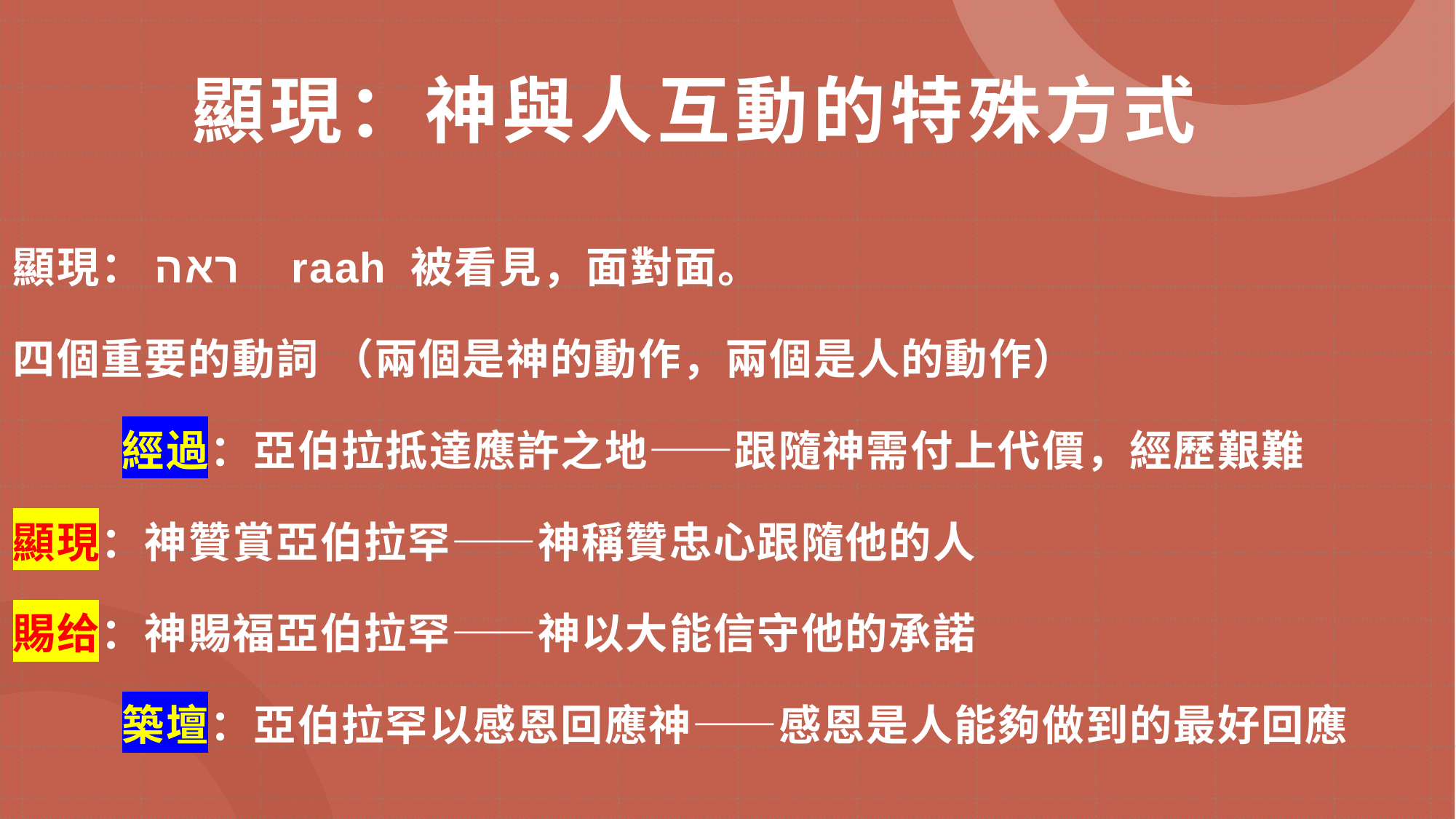

# 顯現：神與人互動的特殊方式
顯現：ראה    raah 被看見，面對面。
四個重要的動詞 （兩個是神的動作，兩個是人的動作）
	經過：亞伯拉抵達應許之地——跟隨神需付上代價，經歷艱難
顯現：神贊賞亞伯拉罕——神稱贊忠心跟隨他的人
賜给：神賜福亞伯拉罕——神以大能信守他的承諾
	築壇：亞伯拉罕以感恩回應神——感恩是人能夠做到的最好回應